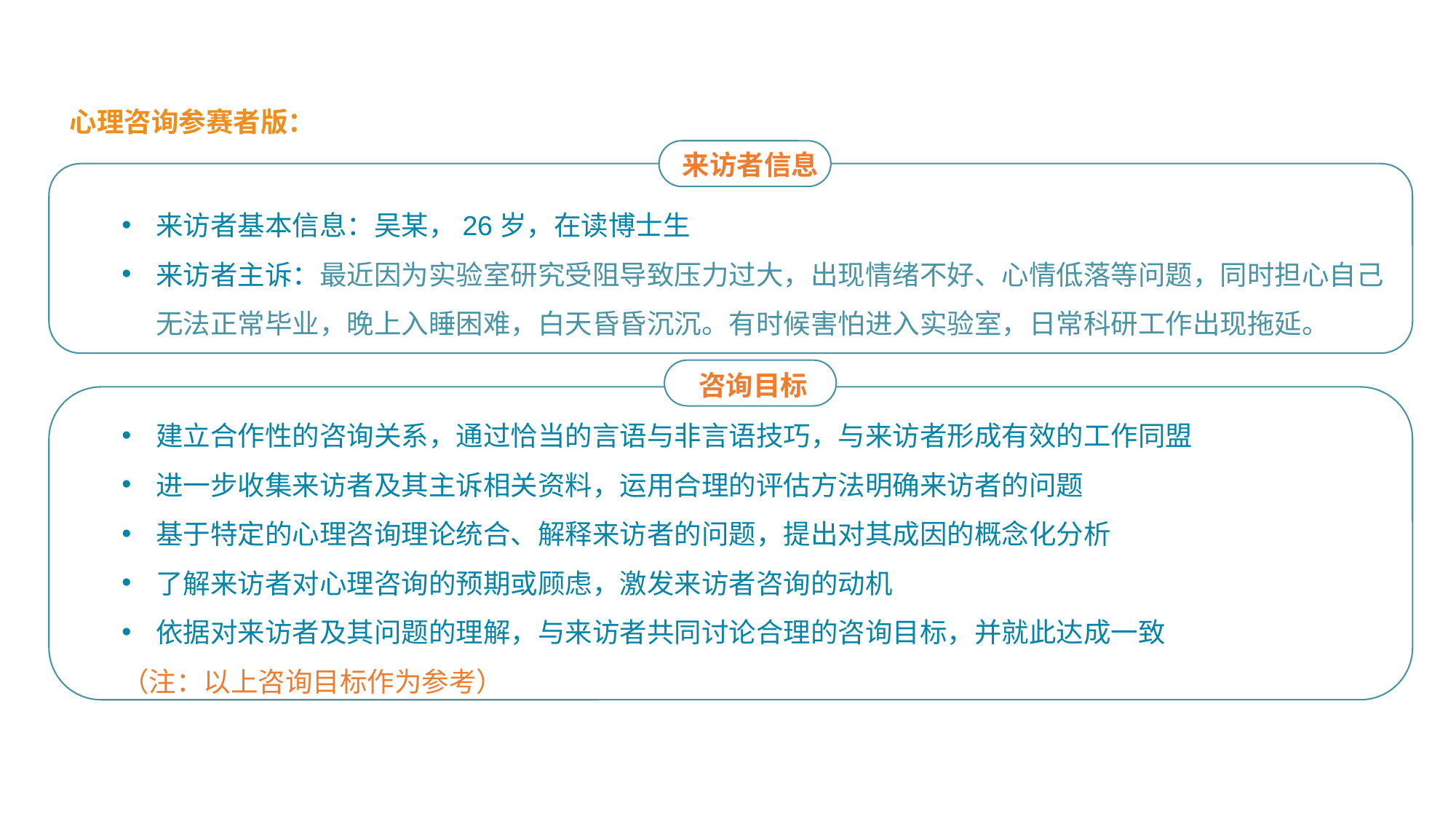

心理咨询参赛者版：

来访者信息

来访者基本信息：吴某，26岁，在读博士生
来访者主诉：最近因为实验室研究受阻导致压力过大，出现情绪不好、心情低落等问题，同时担心自己无法正常毕业，晚上入睡困难，白天昏昏沉沉。有时候害怕进入实验室，日常科研工作出现拖延。

咨询目标

建立合作性的咨询关系，通过恰当的言语与非言语技巧，与来访者形成有效的工作同盟
进一步收集来访者及其主诉相关资料，运用合理的评估方法明确来访者的问题
基于特定的心理咨询理论统合、解释来访者的问题，提出对其成因的概念化分析
了解来访者对心理咨询的预期或顾虑，激发来访者咨询的动机
依据对来访者及其问题的理解，与来访者共同讨论合理的咨询目标，并就此达成一致
（注：以上咨询目标作为参考）